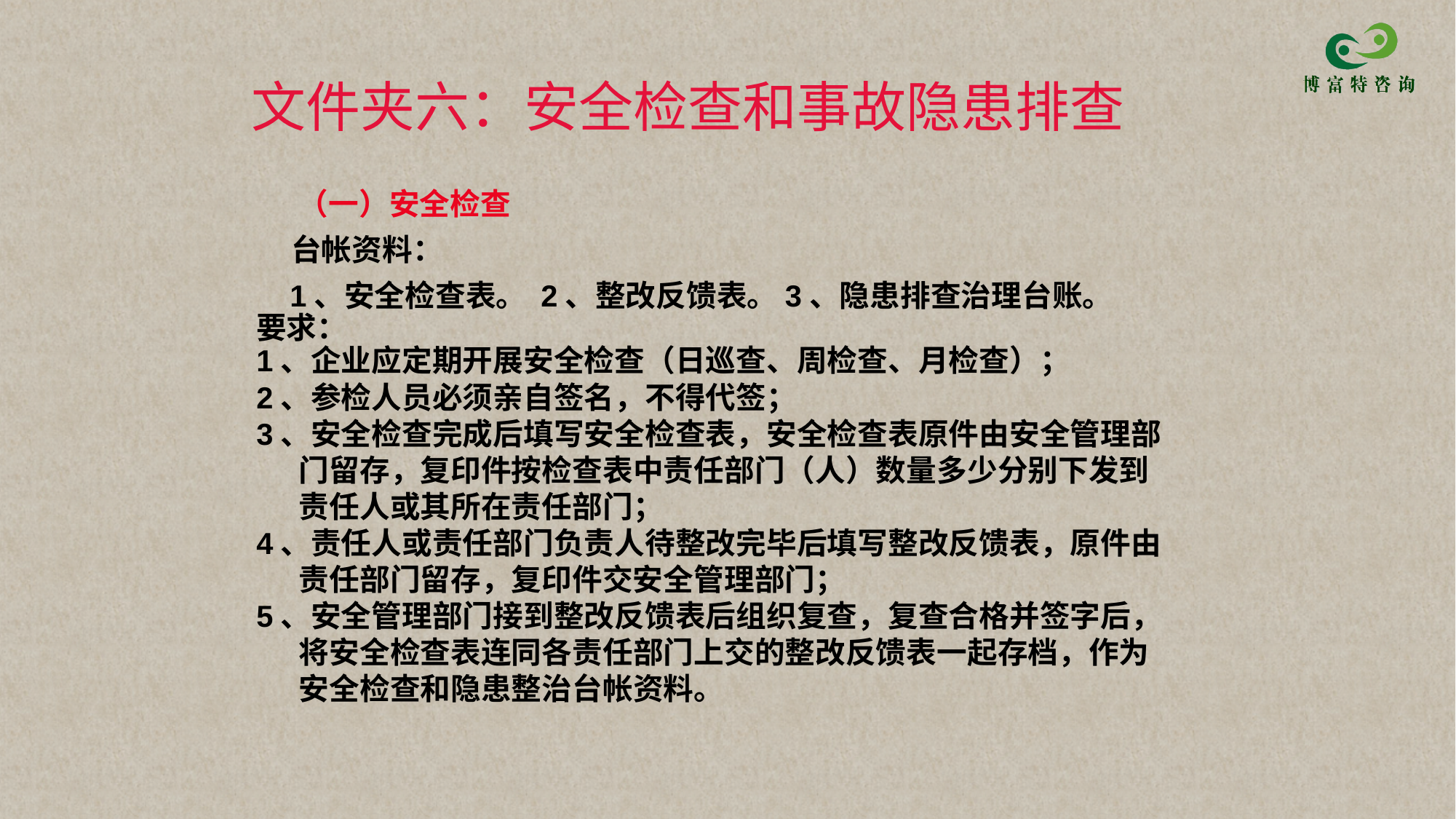

# 文件夹六：安全检查和事故隐患排查
     （一）安全检查
    台帐资料：
    1、安全检查表。 2、整改反馈表。3、隐患排查治理台账。
要求：
1、企业应定期开展安全检查（日巡查、周检查、月检查）；
2、参检人员必须亲自签名，不得代签；
3、安全检查完成后填写安全检查表，安全检查表原件由安全管理部门留存，复印件按检查表中责任部门（人）数量多少分别下发到责任人或其所在责任部门；
4、责任人或责任部门负责人待整改完毕后填写整改反馈表，原件由责任部门留存，复印件交安全管理部门；
5、安全管理部门接到整改反馈表后组织复查，复查合格并签字后，将安全检查表连同各责任部门上交的整改反馈表一起存档，作为安全检查和隐患整治台帐资料。